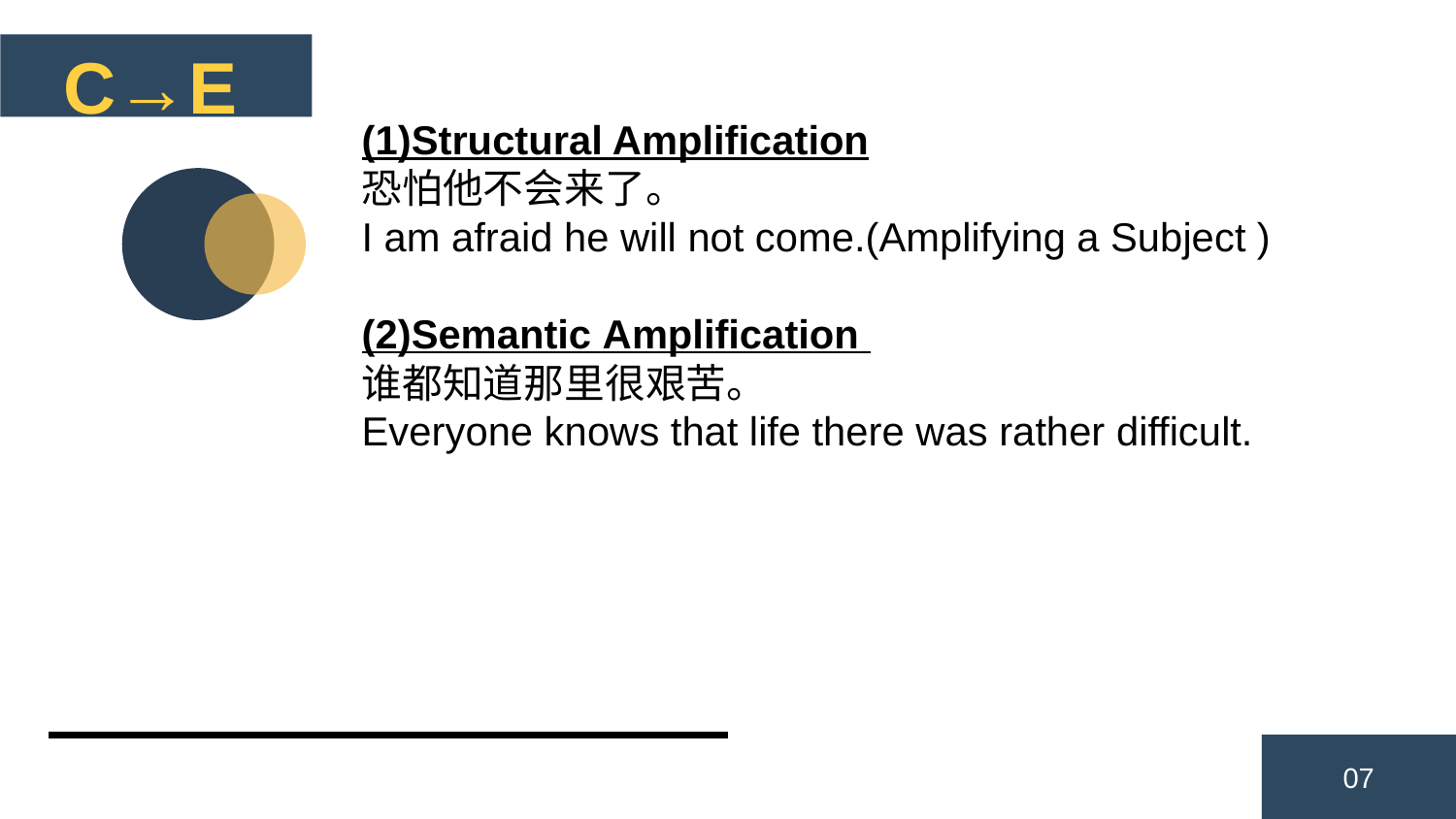

C→E
(1)Structural Amplification
恐怕他不会来了。
I am afraid he will not come.(Amplifying a Subject )

(2)Semantic Amplification
谁都知道那里很艰苦。
Everyone knows that life there was rather difficult.

07